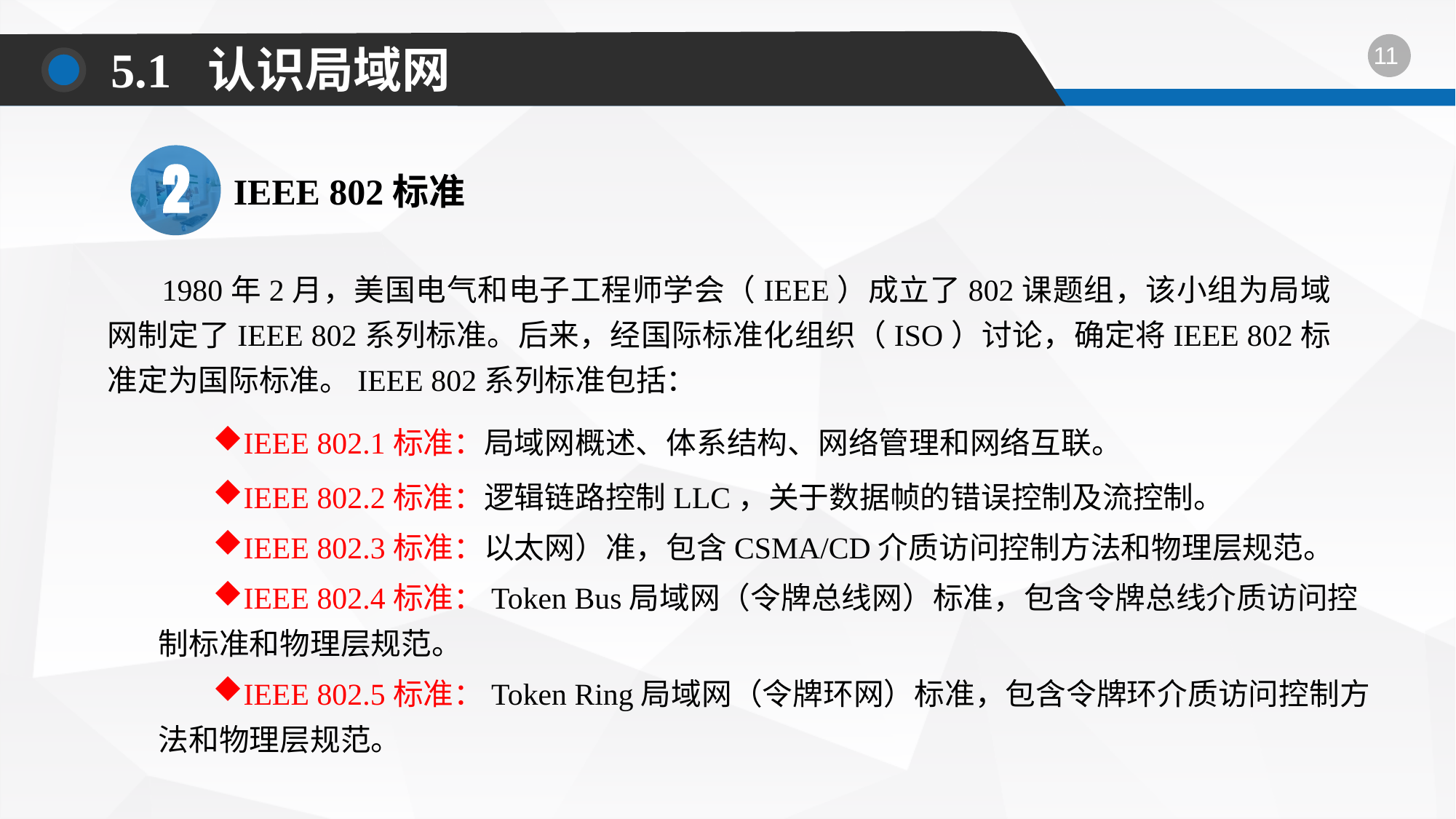

5.1  认识局域网

2
IEEE 802标准
1980年2月，美国电气和电子工程师学会（IEEE）成立了802课题组，该小组为局域网制定了IEEE 802系列标准。后来，经国际标准化组织（ISO）讨论，确定将IEEE 802标准定为国际标准。IEEE 802系列标准包括：
IEEE 802.1标准：局域网概述、体系结构、网络管理和网络互联。
IEEE 802.2标准：逻辑链路控制LLC，关于数据帧的错误控制及流控制。
IEEE 802.3标准：以太网）准，包含CSMA/CD介质访问控制方法和物理层规范。
IEEE 802.4标准：Token Bus局域网（令牌总线网）标准，包含令牌总线介质访问控制标准和物理层规范。
IEEE 802.5标准：Token Ring局域网（令牌环网）标准，包含令牌环介质访问控制方法和物理层规范。